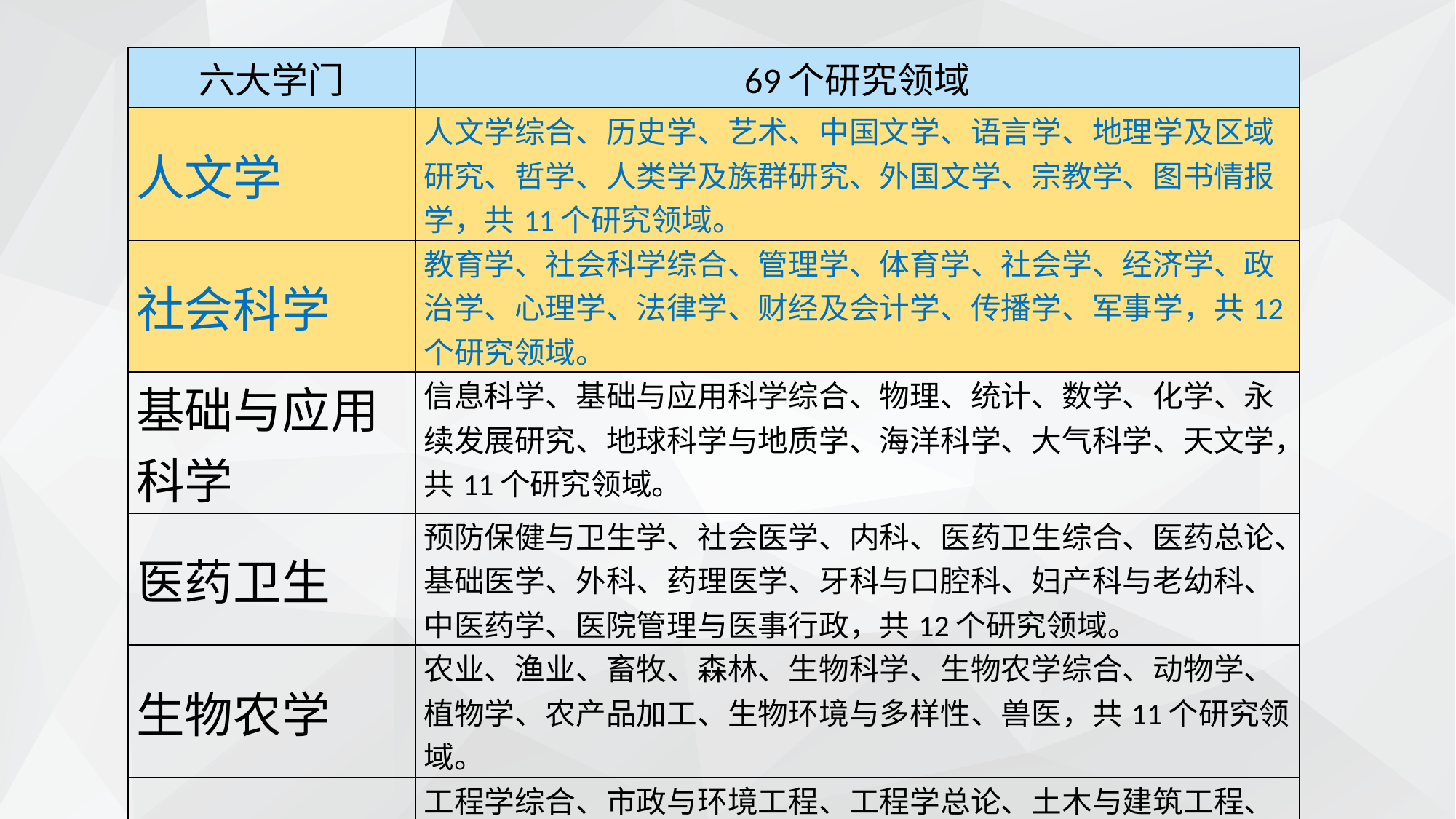

| 六大学门 | 69个研究领域 |
| --- | --- |
| 人文学 | 人文学综合、历史学、艺术、中国文学、语言学、地理学及区域研究、哲学、人类学及族群研究、外国文学、宗教学、图书情报学，共11个研究领域。 |
| 社会科学 | 教育学、社会科学综合、管理学、体育学、社会学、经济学、政治学、心理学、法律学、财经及会计学、传播学、军事学，共12个研究领域。 |
| 基础与应用科学 | 信息科学、基础与应用科学综合、物理、统计、数学、化学、永续发展研究、地球科学与地质学、海洋科学、大气科学、天文学，共11个研究领域。 |
| 医药卫生 | 预防保健与卫生学、社会医学、内科、医药卫生综合、医药总论、基础医学、外科、药理医学、牙科与口腔科、妇产科与老幼科、中医药学、医院管理与医事行政，共12个研究领域。 |
| 生物农学 | 农业、渔业、畜牧、森林、生物科学、生物农学综合、动物学、植物学、农产品加工、生物环境与多样性、兽医，共11个研究领域。 |
| 工程学 | 工程学综合、市政与环境工程、工程学总论、土木与建筑工程、电机工程、机械工程、化学工业、交通运输工程、水利工程、核子工程、矿冶与冶金工程道、路与铁道工程，共12个研究领域。 |